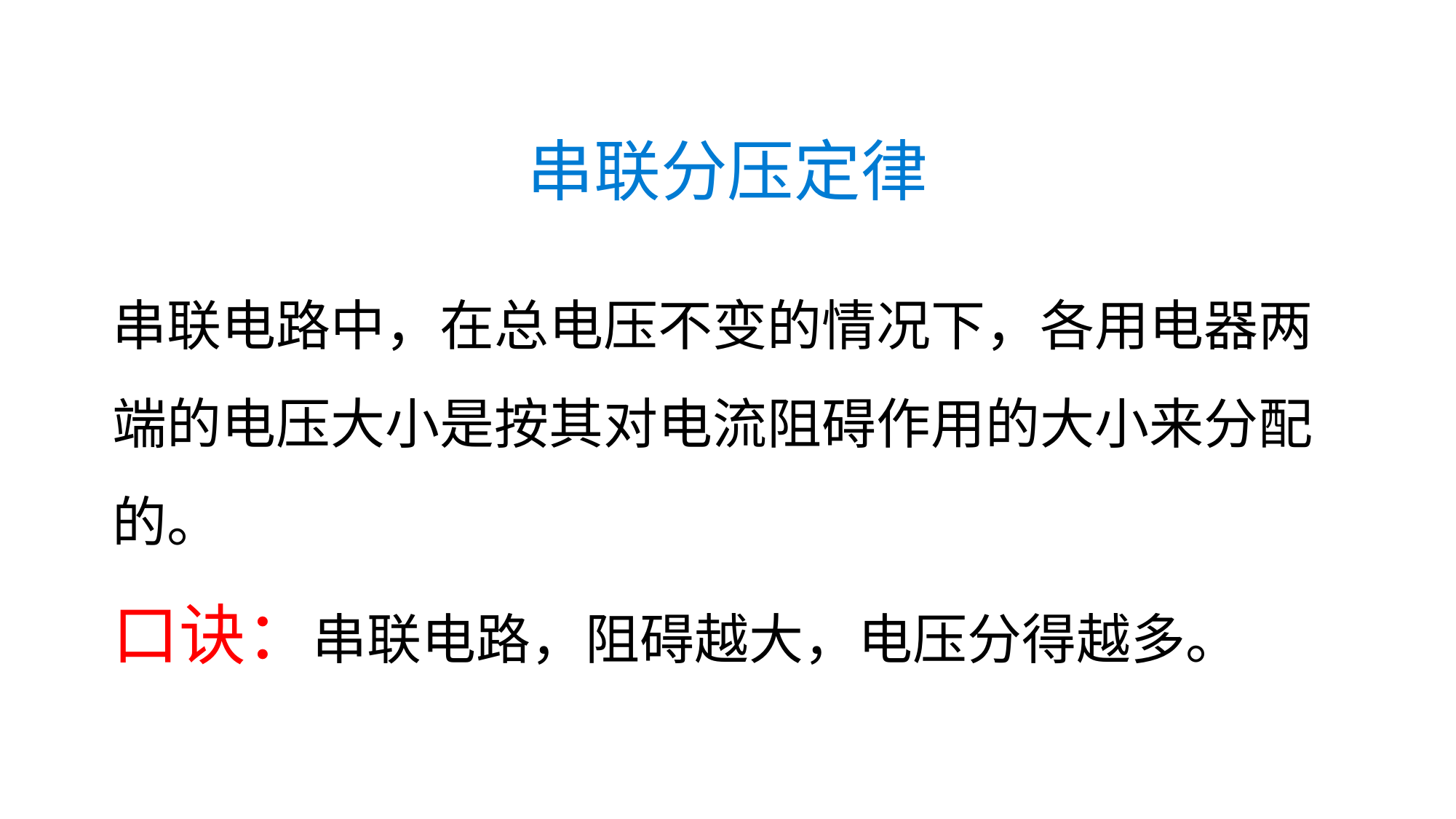

串联分压定律

串联电路中，在总电压不变的情况下，各用电器两端的电压大小是按其对电流阻碍作用的大小来分配的。
口诀：串联电路，阻碍越大，电压分得越多。